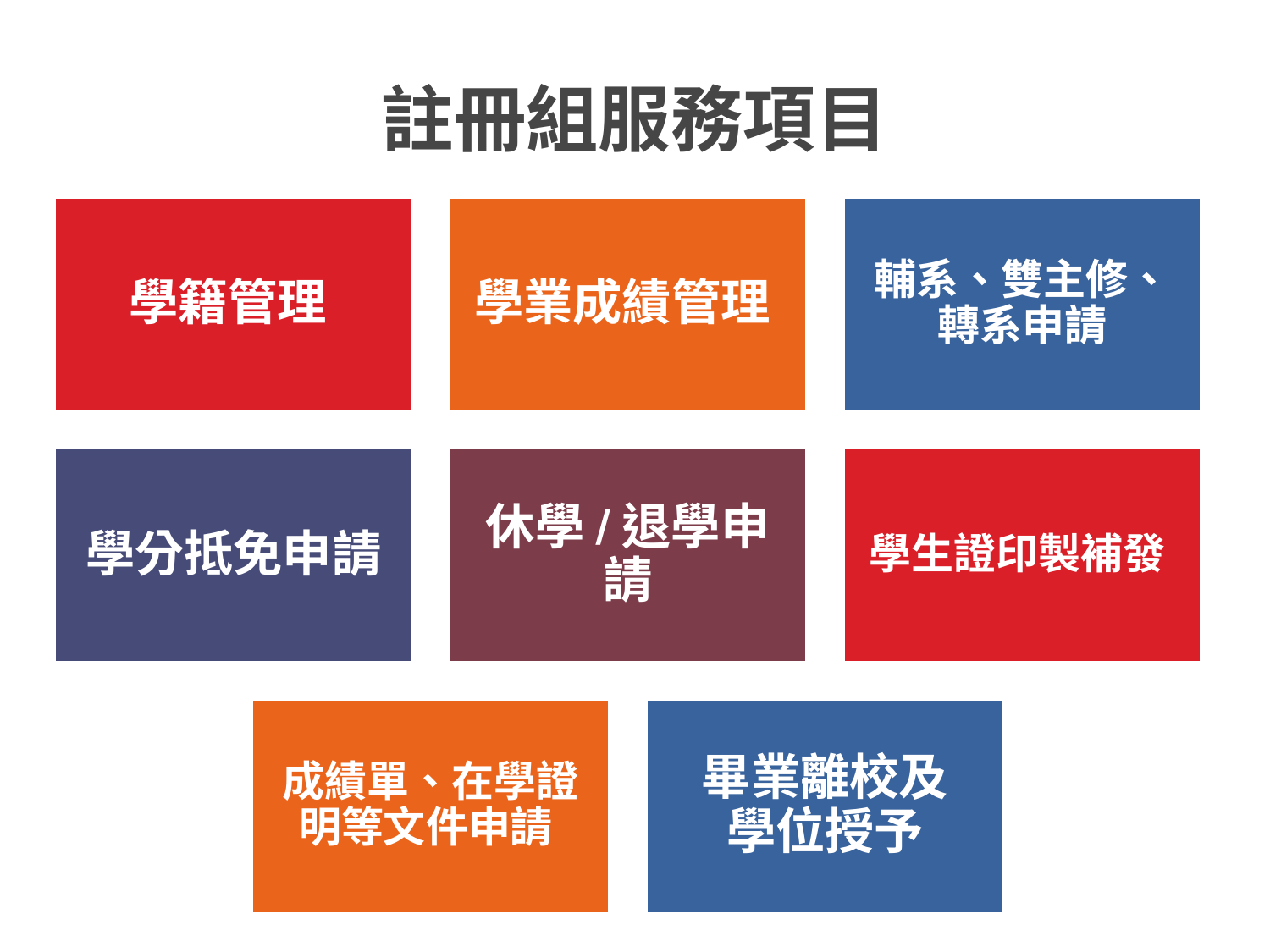

# 註冊組服務項目
學籍管理
學業成績管理
輔系、雙主修、轉系申請
學分抵免申請
休學/退學申請
學生證印製補發
成績單、在學證明等文件申請
畢業離校及
學位授予